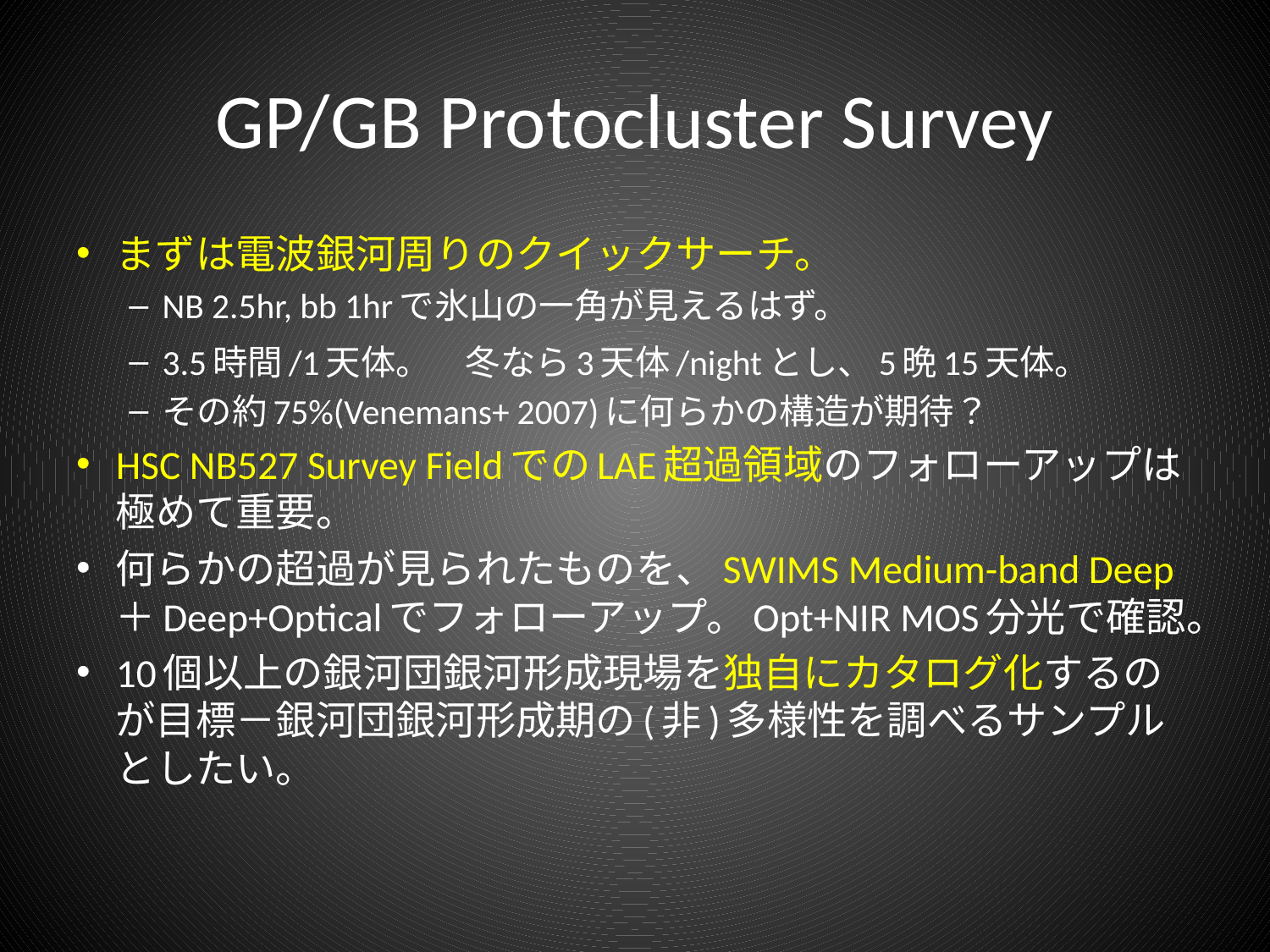

# GP/GB Protocluster Survey
まずは電波銀河周りのクイックサーチ。
NB 2.5hr, bb 1hrで氷山の一角が見えるはず。
3.5時間/1天体。　冬なら3天体/nightとし、5晩15天体。
その約75%(Venemans+ 2007)に何らかの構造が期待？
HSC NB527 Survey FieldでのLAE超過領域のフォローアップは極めて重要。
何らかの超過が見られたものを、SWIMS Medium-band Deep＋Deep+Opticalでフォローアップ。Opt+NIR MOS分光で確認。
10個以上の銀河団銀河形成現場を独自にカタログ化するのが目標－銀河団銀河形成期の(非)多様性を調べるサンプルとしたい。